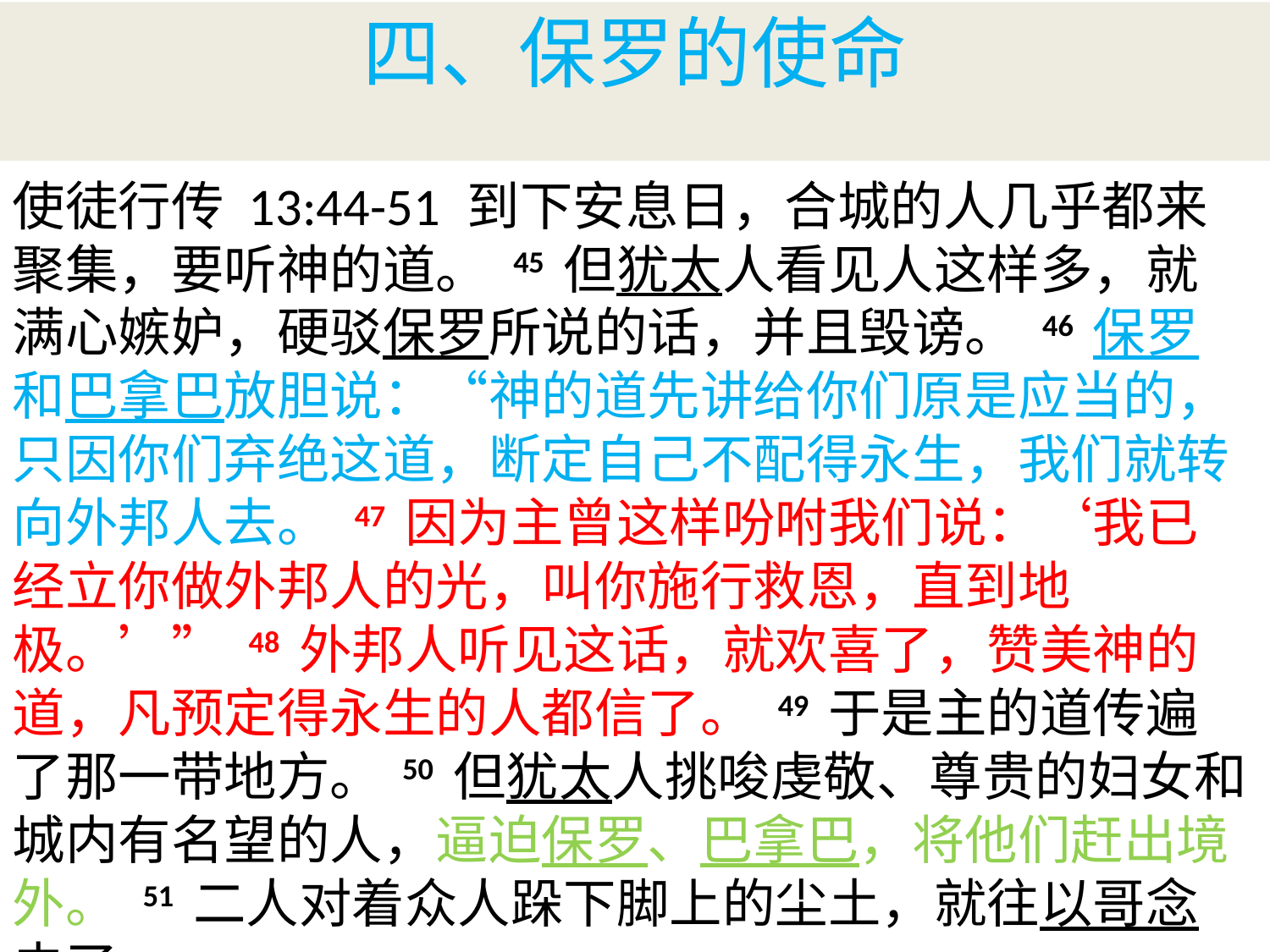

# 四、保罗的使命
使徒行传 13:44-51  到下安息日，合城的人几乎都来聚集，要听神的道。 45 但犹太人看见人这样多，就满心嫉妒，硬驳保罗所说的话，并且毁谤。 46 保罗和巴拿巴放胆说：“神的道先讲给你们原是应当的，只因你们弃绝这道，断定自己不配得永生，我们就转向外邦人去。 47 因为主曾这样吩咐我们说：‘我已经立你做外邦人的光，叫你施行救恩，直到地极。’” 48 外邦人听见这话，就欢喜了，赞美神的道，凡预定得永生的人都信了。 49 于是主的道传遍了那一带地方。 50 但犹太人挑唆虔敬、尊贵的妇女和城内有名望的人，逼迫保罗、巴拿巴，将他们赶出境外。 51 二人对着众人跺下脚上的尘土，就往以哥念去了。